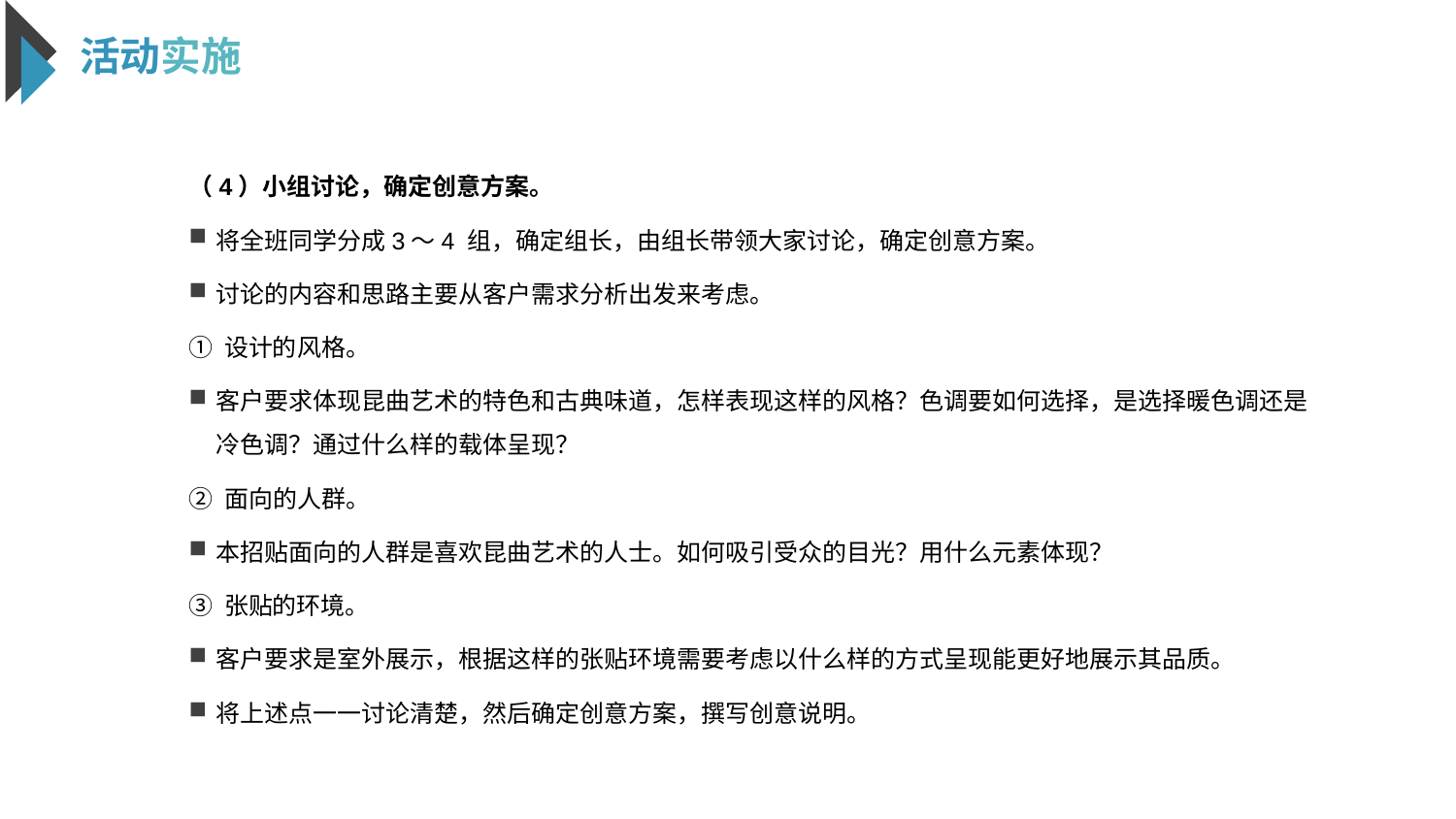

活动实施

（4）小组讨论，确定创意方案。
将全班同学分成3～4 组，确定组长，由组长带领大家讨论，确定创意方案。
讨论的内容和思路主要从客户需求分析出发来考虑。
① 设计的风格。
客户要求体现昆曲艺术的特色和古典味道，怎样表现这样的风格？色调要如何选择，是选择暖色调还是冷色调？通过什么样的载体呈现？
② 面向的人群。
本招贴面向的人群是喜欢昆曲艺术的人士。如何吸引受众的目光？用什么元素体现？
③ 张贴的环境。
客户要求是室外展示，根据这样的张贴环境需要考虑以什么样的方式呈现能更好地展示其品质。
将上述点一一讨论清楚，然后确定创意方案，撰写创意说明。